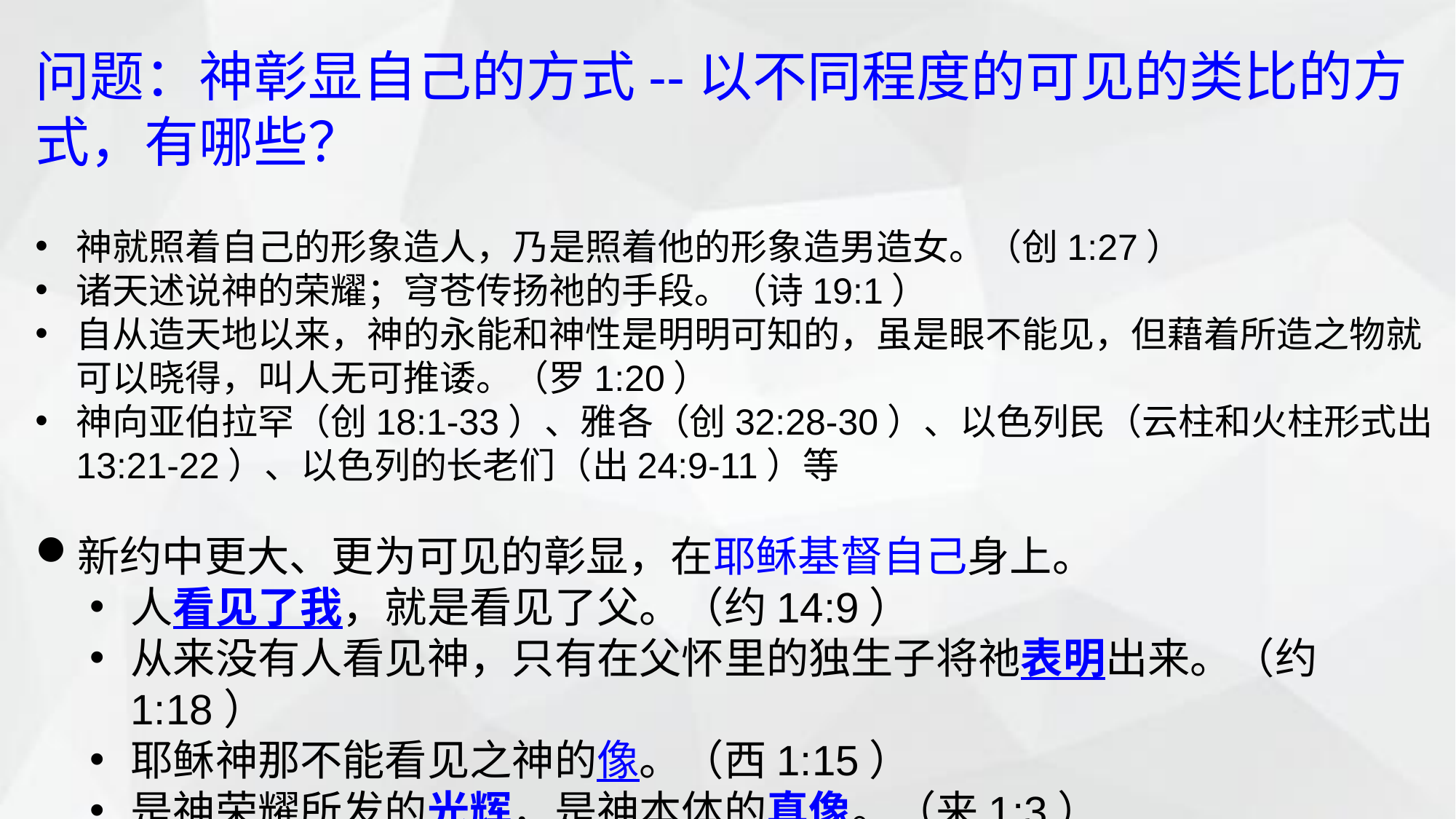

问题：神彰显自己的方式--以不同程度的可见的类比的方式，有哪些？

神就照着自己的形象造人，乃是照着他的形象造男造女。（创1:27）
诸天述说神的荣耀；穹苍传扬祂的手段。（诗19:1）
自从造天地以来，神的永能和神性是明明可知的，虽是眼不能见，但藉着所造之物就可以晓得，叫人无可推诿。（罗1:20）
神向亚伯拉罕（创18:1-33）、雅各（创32:28-30）、以色列民（云柱和火柱形式出13:21-22）、以色列的长老们（出24:9-11）等

新约中更大、更为可见的彰显，在耶稣基督自己身上。
人看见了我，就是看见了父。（约14:9）
从来没有人看见神，只有在父怀里的独生子将祂表明出来。（约1:18）
耶稣神那不能看见之神的像。（西1:15）
是神荣耀所发的光辉，是神本体的真像。（来1:3）

17